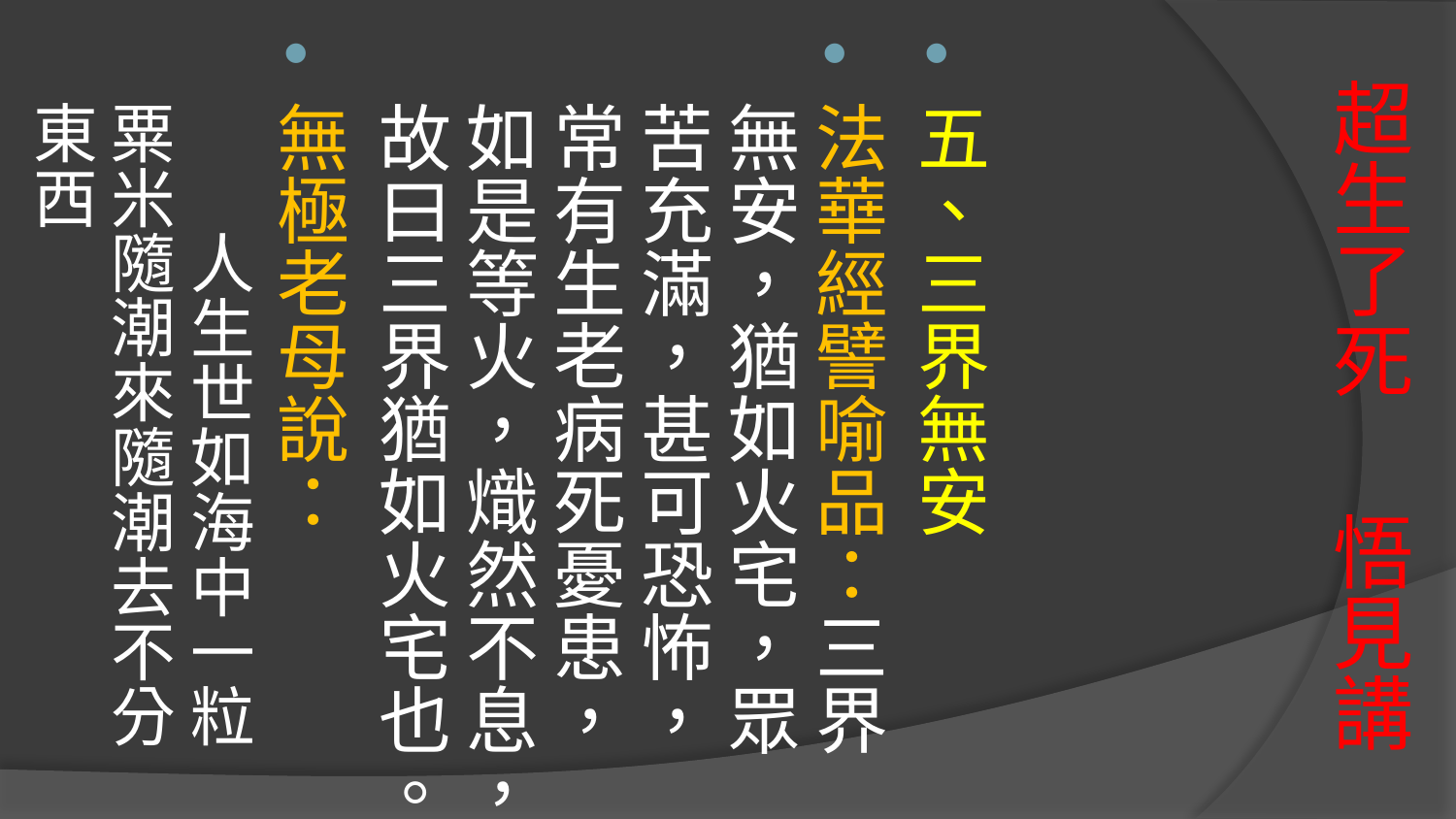

五、三界無安
法華經譬喻品：三界無安，猶如火宅，眾苦充滿，甚可恐怖，常有生老病死憂患，如是等火，熾然不息，故曰三界猶如火宅也。
無極老母說：                        人生世如海中一粒粟米隨潮來隨潮去不分東西
# 超生了死      悟見講